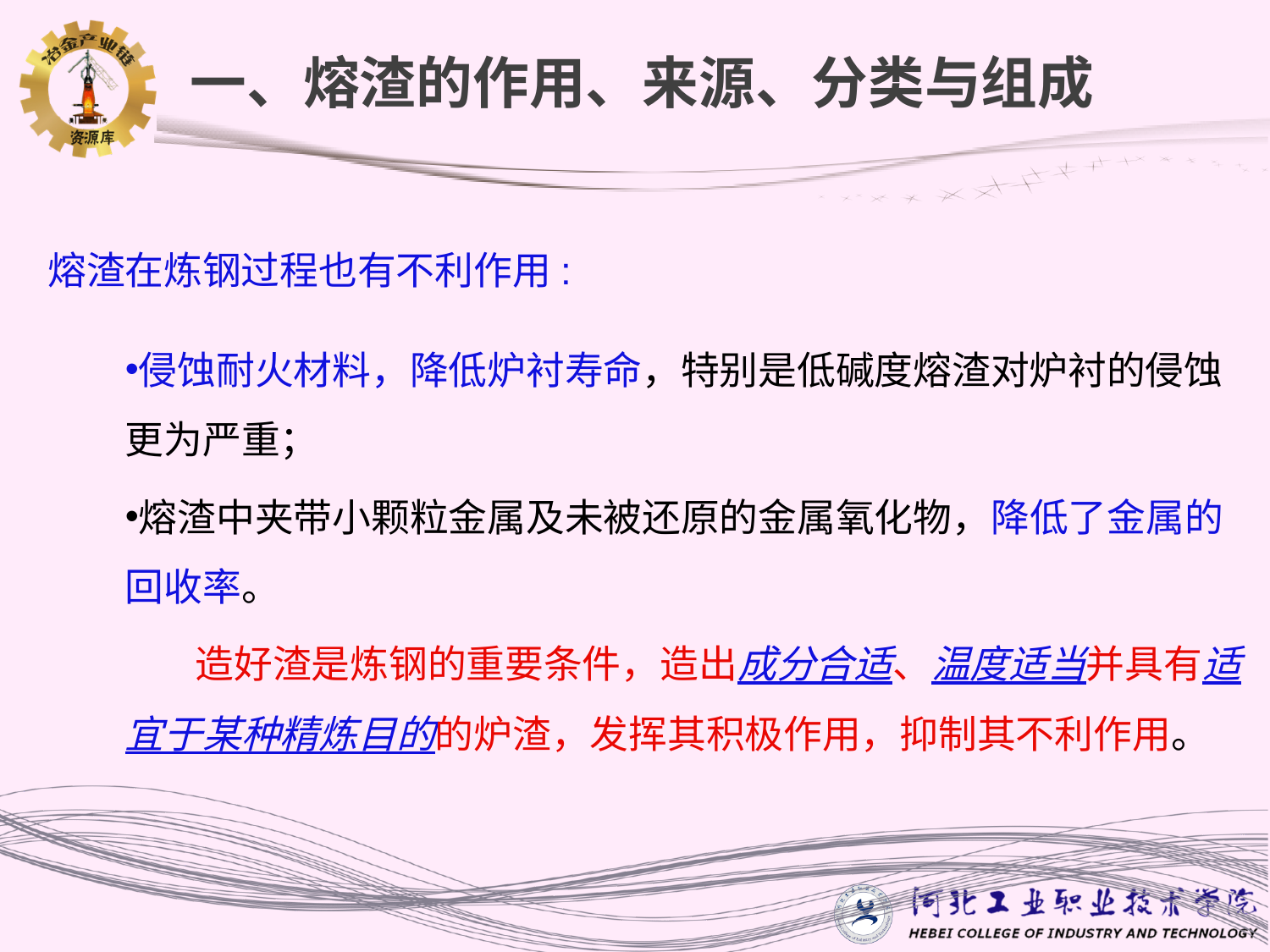

一、熔渣的作用、来源、分类与组成
# 熔渣在炼钢过程也有不利作用:
侵蚀耐火材料，降低炉衬寿命，特别是低碱度熔渣对炉衬的侵蚀更为严重；
熔渣中夹带小颗粒金属及未被还原的金属氧化物，降低了金属的回收率。
       造好渣是炼钢的重要条件，造出成分合适、温度适当并具有适宜于某种精炼目的的炉渣，发挥其积极作用，抑制其不利作用。